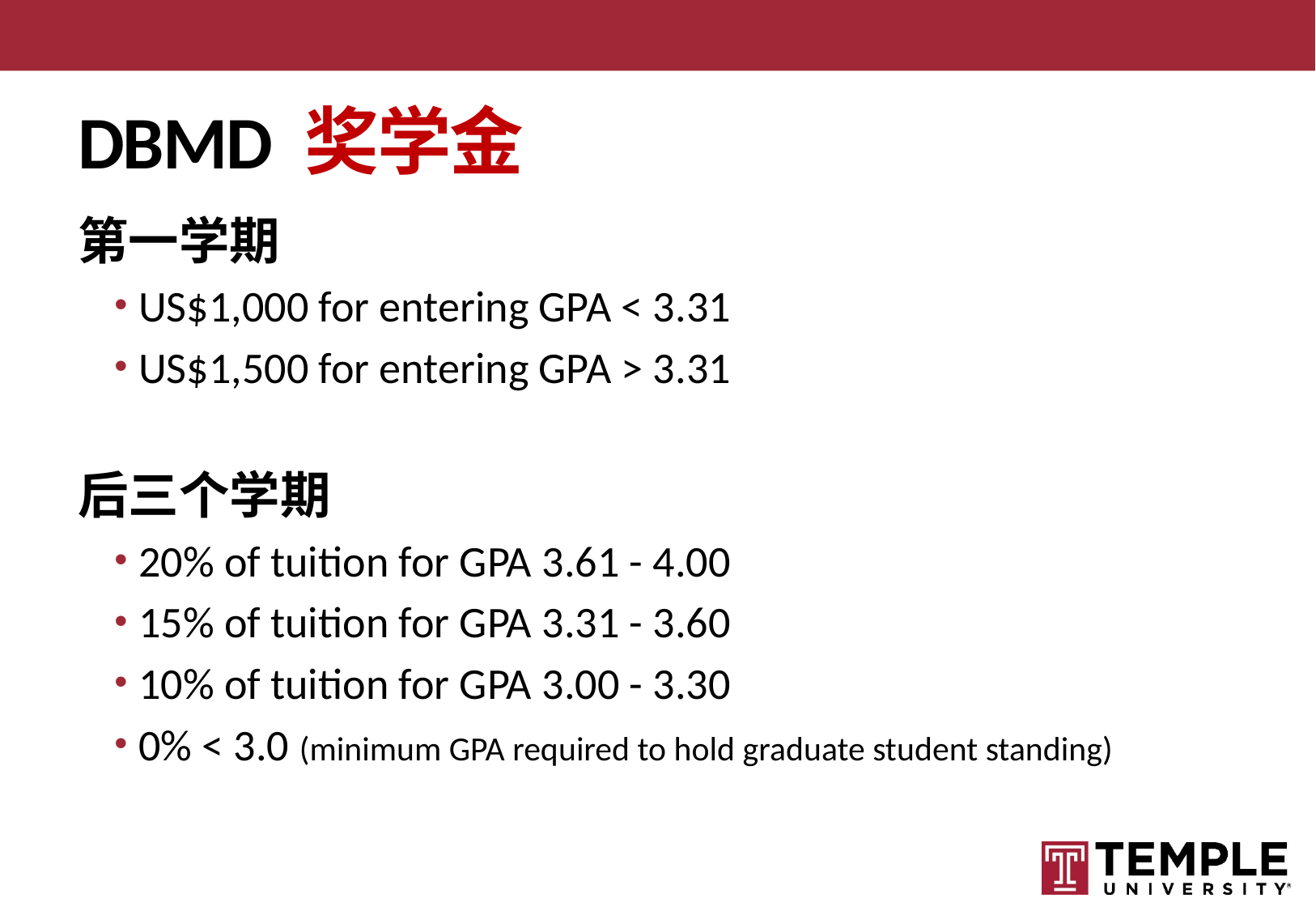

# DBMD 奖学金
第一学期
US$1,000 for entering GPA < 3.31
US$1,500 for entering GPA > 3.31

后三个学期
20% of tuition for GPA 3.61 - 4.00
15% of tuition for GPA 3.31 - 3.60
10% of tuition for GPA 3.00 - 3.30
0% < 3.0 (minimum GPA required to hold graduate student standing)